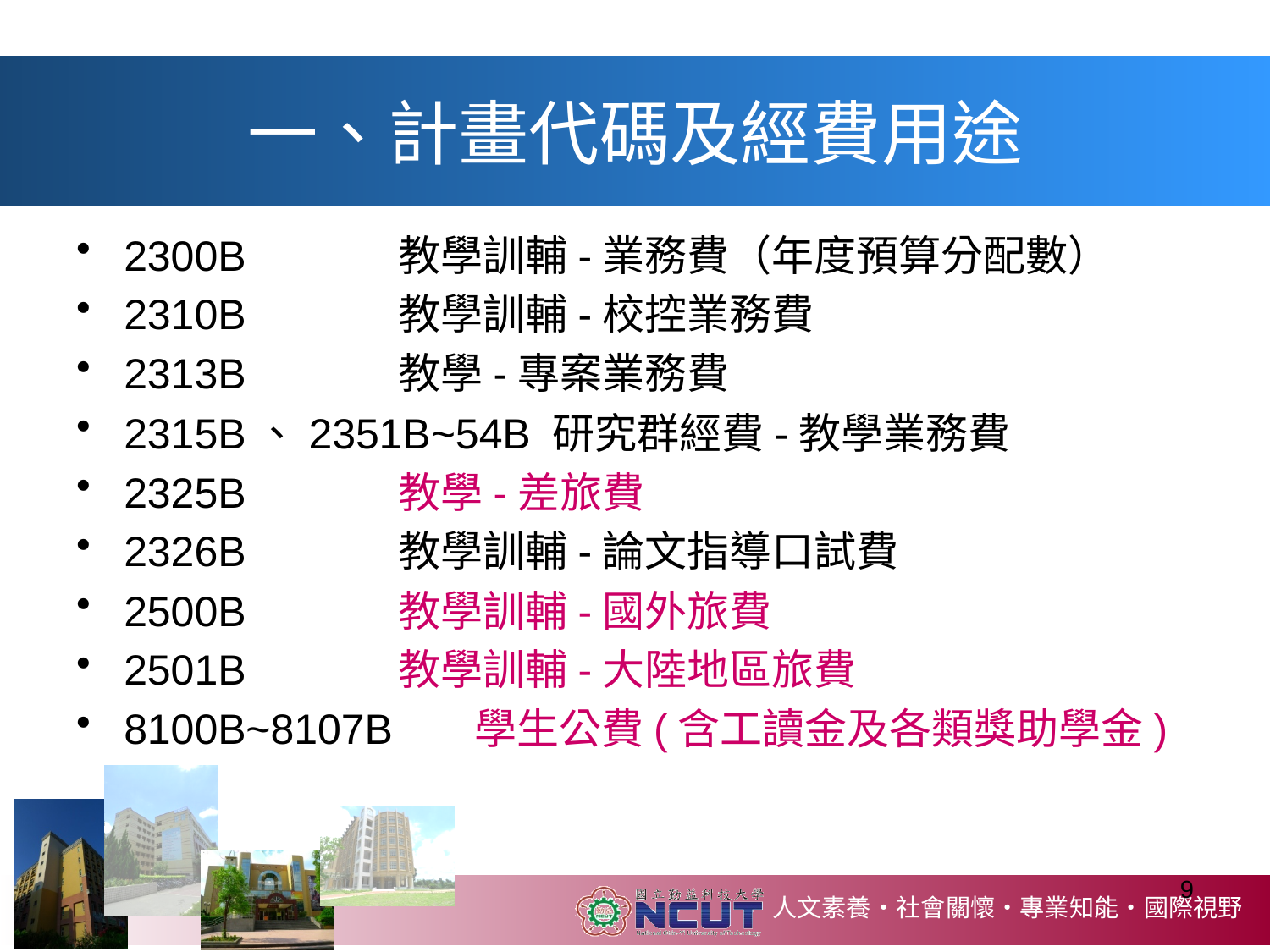

# 一、計畫代碼及經費用途
2300B            教學訓輔-業務費（年度預算分配數）
2310B            教學訓輔-校控業務費
2313B            教學-專案業務費
2315B、2351B~54B 研究群經費-教學業務費
2325B            教學-差旅費
2326B            教學訓輔-論文指導口試費
2500B            教學訓輔-國外旅費
2501B            教學訓輔-大陸地區旅費
8100B~8107B      學生公費(含工讀金及各類獎助學金)

9